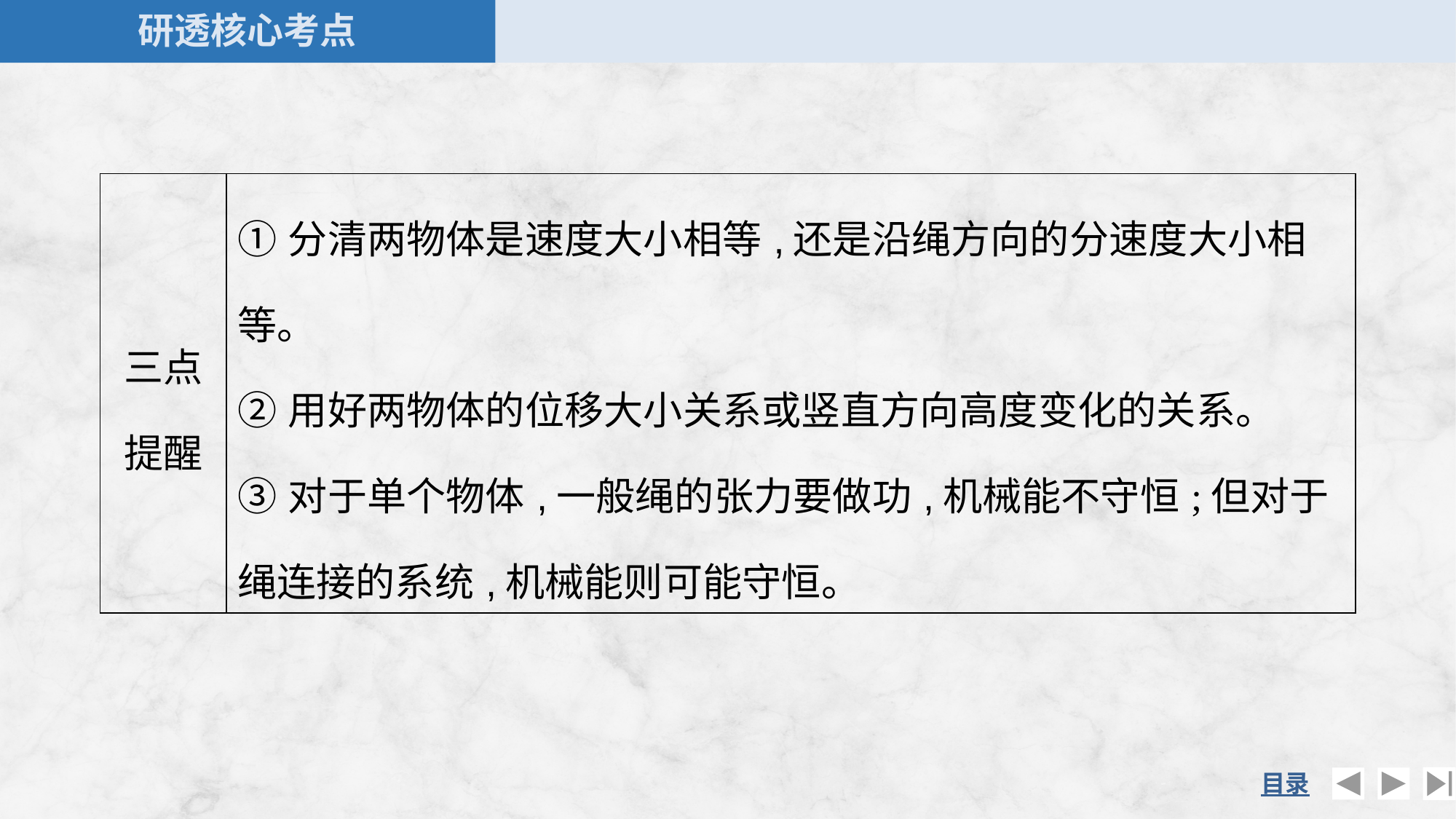

| 三点 提醒 | ①分清两物体是速度大小相等,还是沿绳方向的分速度大小相等。 ②用好两物体的位移大小关系或竖直方向高度变化的关系。 ③对于单个物体,一般绳的张力要做功,机械能不守恒;但对于绳连接的系统,机械能则可能守恒。 |
| --- | --- |